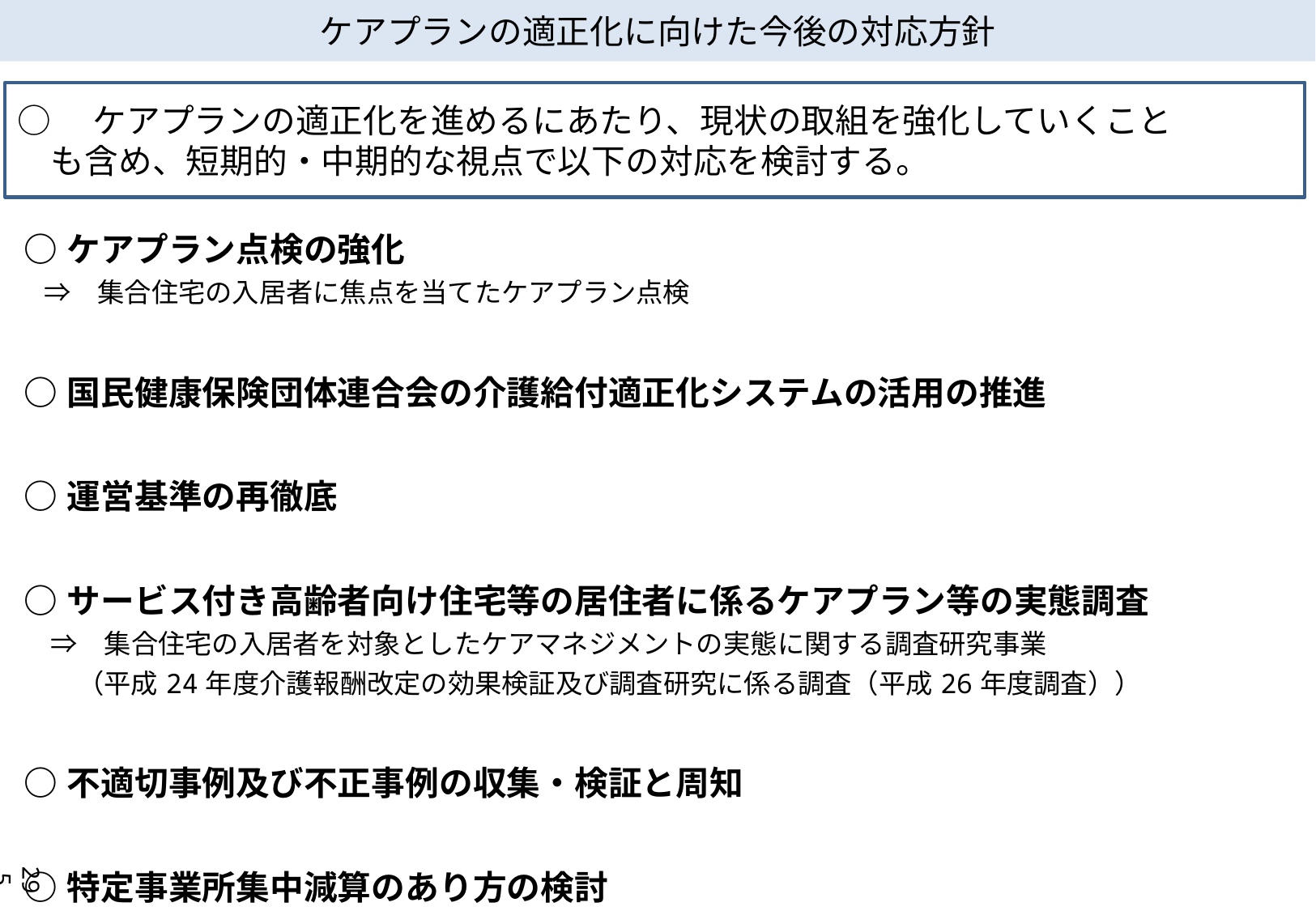

ケアプランの適正化に向けた今後の対応方針
○　ケアプランの適正化を進めるにあたり、現状の取組を強化していくこと
　も含め、短期的・中期的な視点で以下の対応を検討する。
| ○ケアプラン点検の強化 　⇒　集合住宅の入居者に焦点を当てたケアプラン点検 ○国民健康保険団体連合会の介護給付適正化システムの活用の推進 ○運営基準の再徹底 ○サービス付き高齢者向け住宅等の居住者に係るケアプラン等の実態調査 　⇒　集合住宅の入居者を対象としたケアマネジメントの実態に関する調査研究事業 　　（平成24年度介護報酬改定の効果検証及び調査研究に係る調査（平成26年度調査）） ○不適切事例及び不正事例の収集・検証と周知 ○特定事業所集中減算のあり方の検討 |
| --- |
295